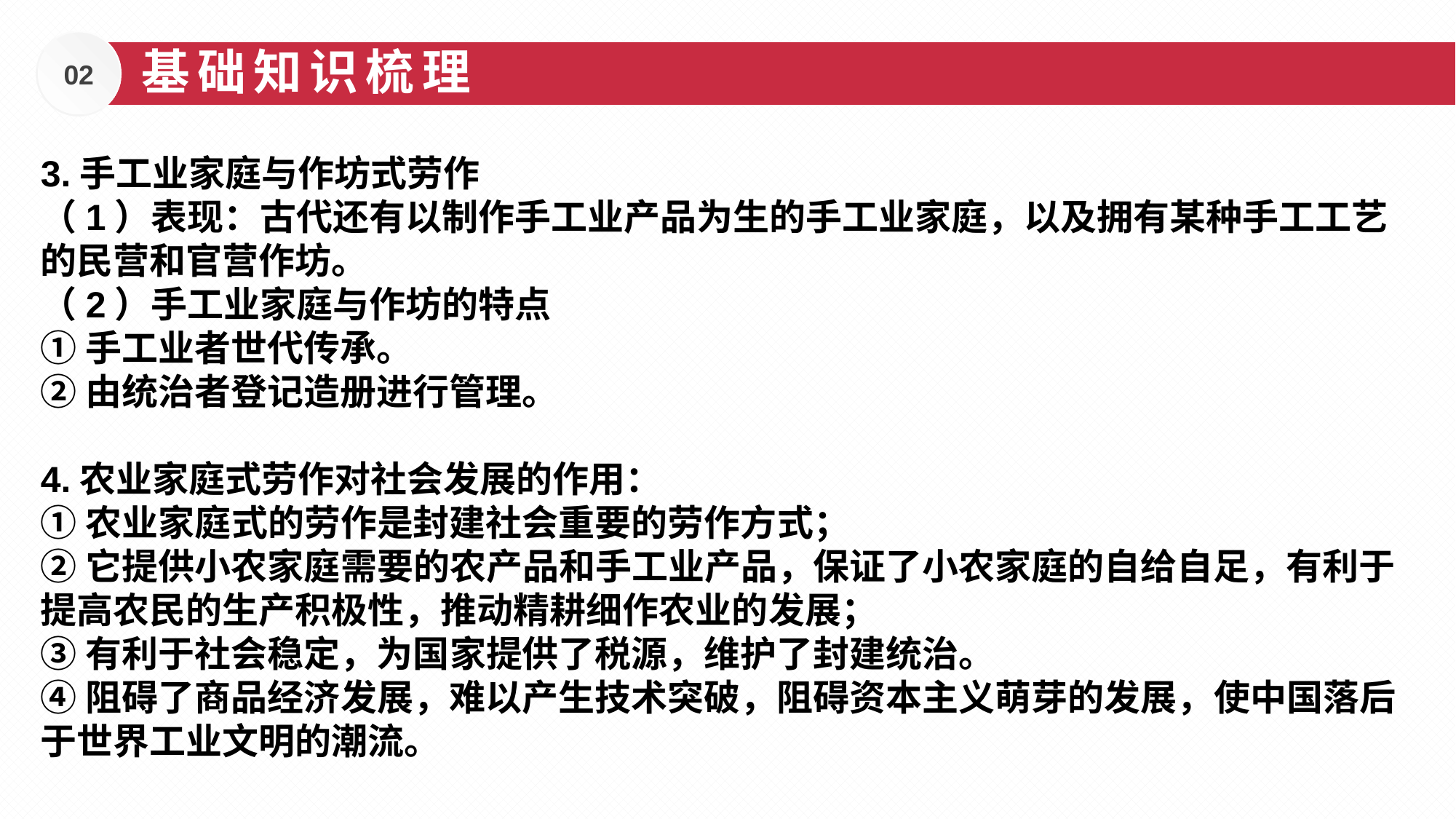

02
基础知识梳理

3.手工业家庭与作坊式劳作
（1）表现：古代还有以制作手工业产品为生的手工业家庭，以及拥有某种手工工艺的民营和官营作坊。
（2）手工业家庭与作坊的特点
①手工业者世代传承。
②由统治者登记造册进行管理。

4.农业家庭式劳作对社会发展的作用：
①农业家庭式的劳作是封建社会重要的劳作方式；
②它提供小农家庭需要的农产品和手工业产品，保证了小农家庭的自给自足，有利于提高农民的生产积极性，推动精耕细作农业的发展；
③有利于社会稳定，为国家提供了税源，维护了封建统治。
④阻碍了商品经济发展，难以产生技术突破，阻碍资本主义萌芽的发展，使中国落后于世界工业文明的潮流。